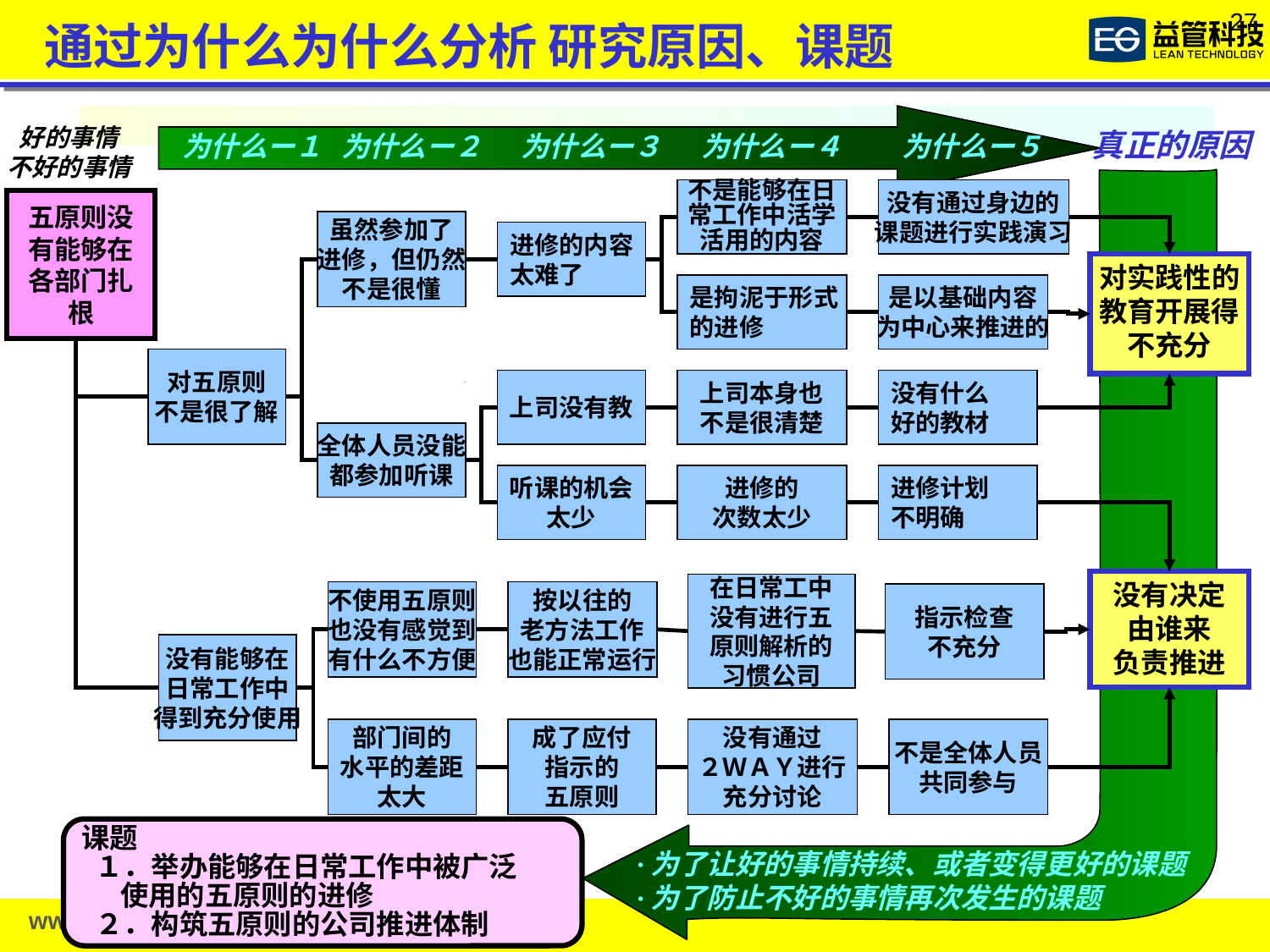

27
通过为什么为什么分析 研究原因、课题

好的事情
不好的事情
真正的原因
为什么ー１
为什么ー２
为什么ー３
为什么ー４
为什么ー５

不是能够在日
常工作中活学
活用的内容
没有通过身边的
课题进行实践演习
五原则没有能够在各部门扎根

虽然参加了
进修，但仍然
不是很懂
进修的内容
太难了
对实践性的
教育开展得
不充分
是拘泥于形式
的进修
是以基础内容
为中心来推进的
对五原则
不是很了解
上司没有教
上司本身也
不是很清楚
没有什么
好的教材

全体人员没能
都参加听课
听课的机会
太少
进修的
次数太少
进修计划
不明确
没有决定
由谁来
负责推进
在日常工中
没有进行五原则解析的习惯公司
不使用五原则
也没有感觉到
有什么不方便
按以往的
老方法工作
也能正常运行
指示检查
不充分
没有能够在
日常工作中
得到充分使用
部门间的
水平的差距
太大
成了应付
指示的
五原则
没有通过
２ＷＡＹ进行
充分讨论
不是全体人员
共同参与
课题
 １．举办能够在日常工作中被广泛
     使用的五原则的进修
 ２．构筑五原则的公司推进体制
·为了让好的事情持续、或者变得更好的课题
·为了防止不好的事情再次发生的课题